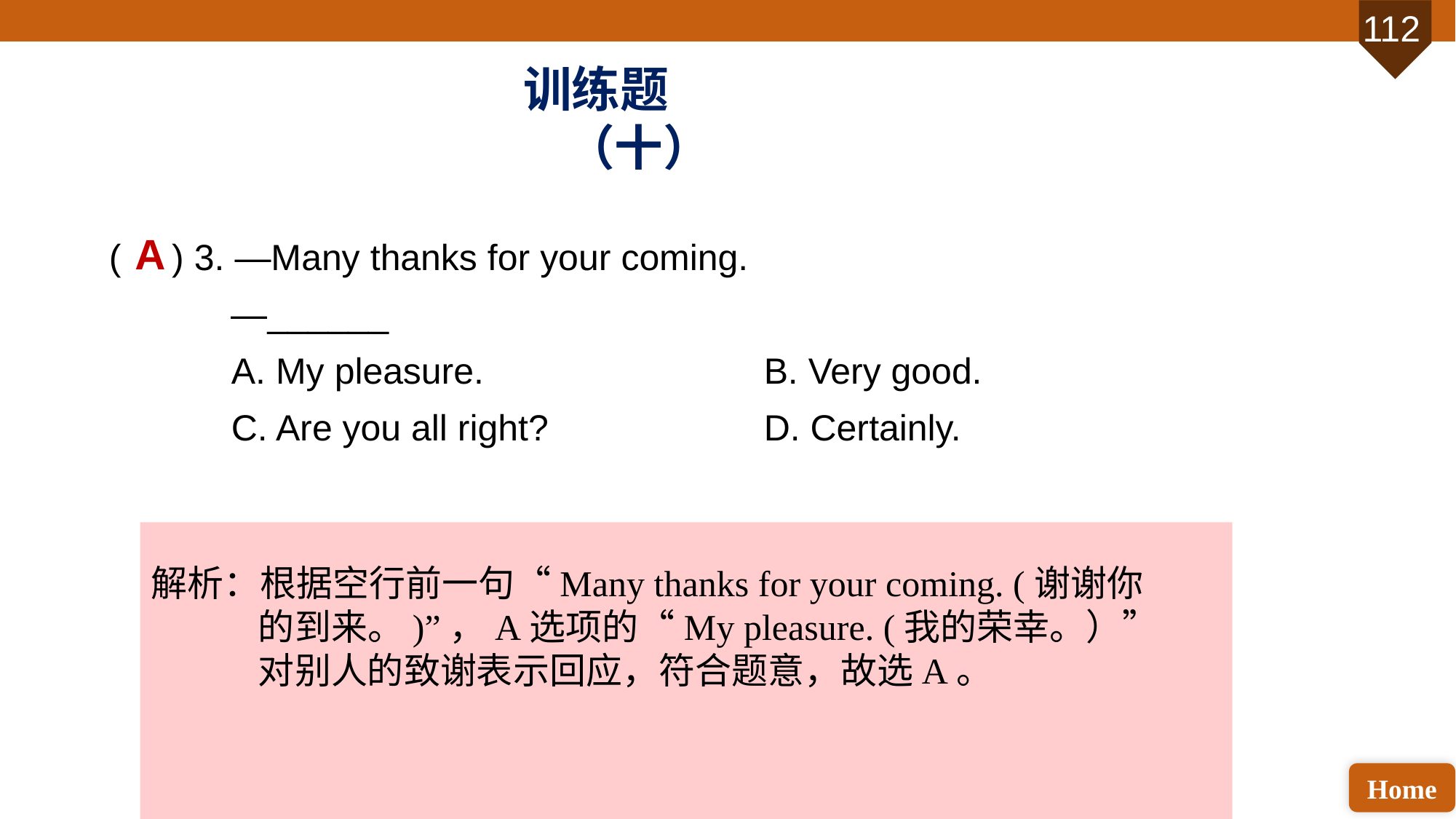

训练题（十）
(     ) 3. —Many thanks for your coming.
            —______
            A. My pleasure. 			B. Very good.
            C. Are you all right? 		D. Certainly.
A

解析：根据空行前一句“Many thanks for your coming. (谢谢你的到来。)”，A选项的“My pleasure. (我的荣幸。）”对别人的致谢表示回应，符合题意，故选A。